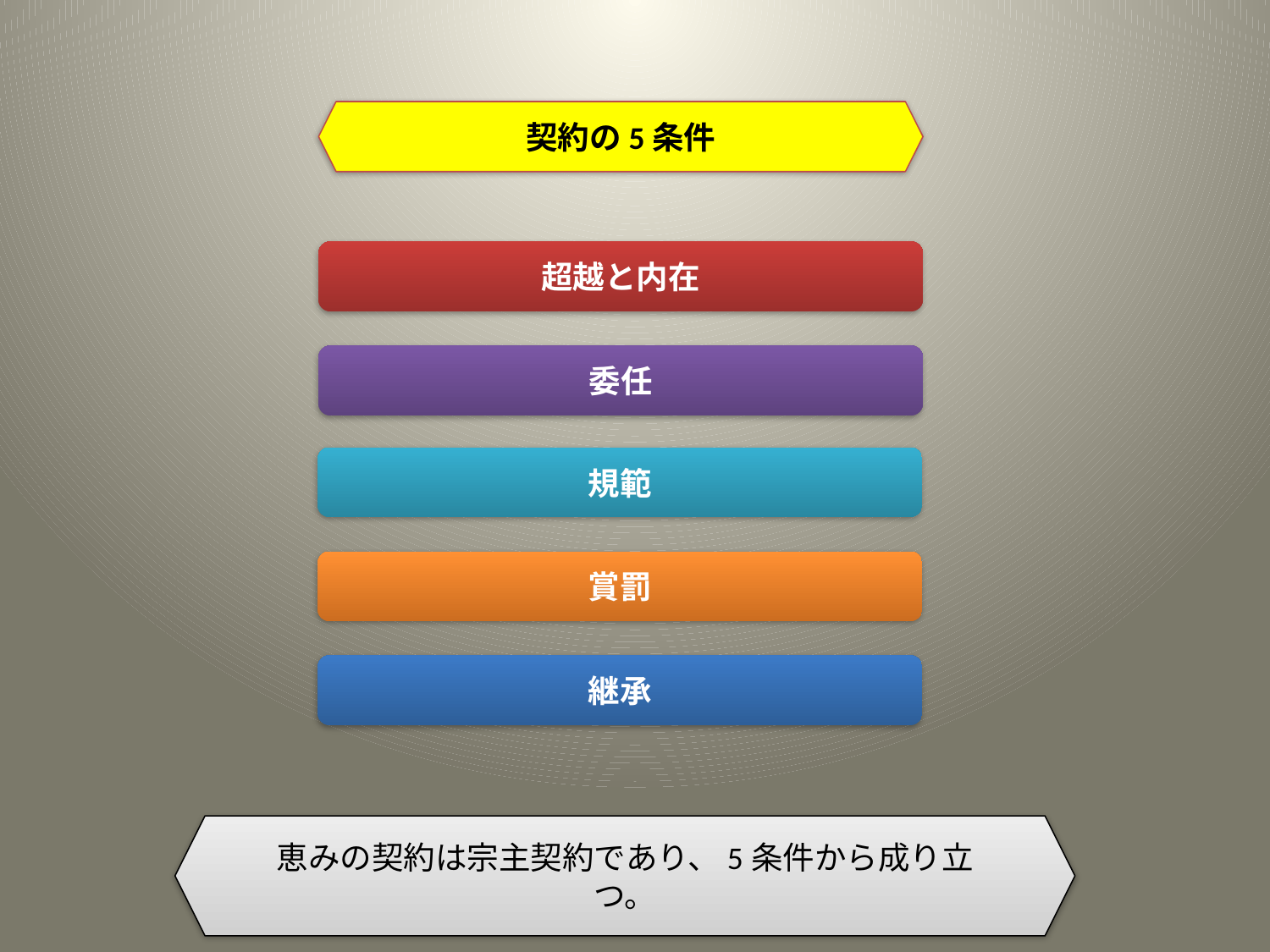

契約の5条件
超越と内在
委任
規範
賞罰
継承
恵みの契約は宗主契約であり、5条件から成り立つ。